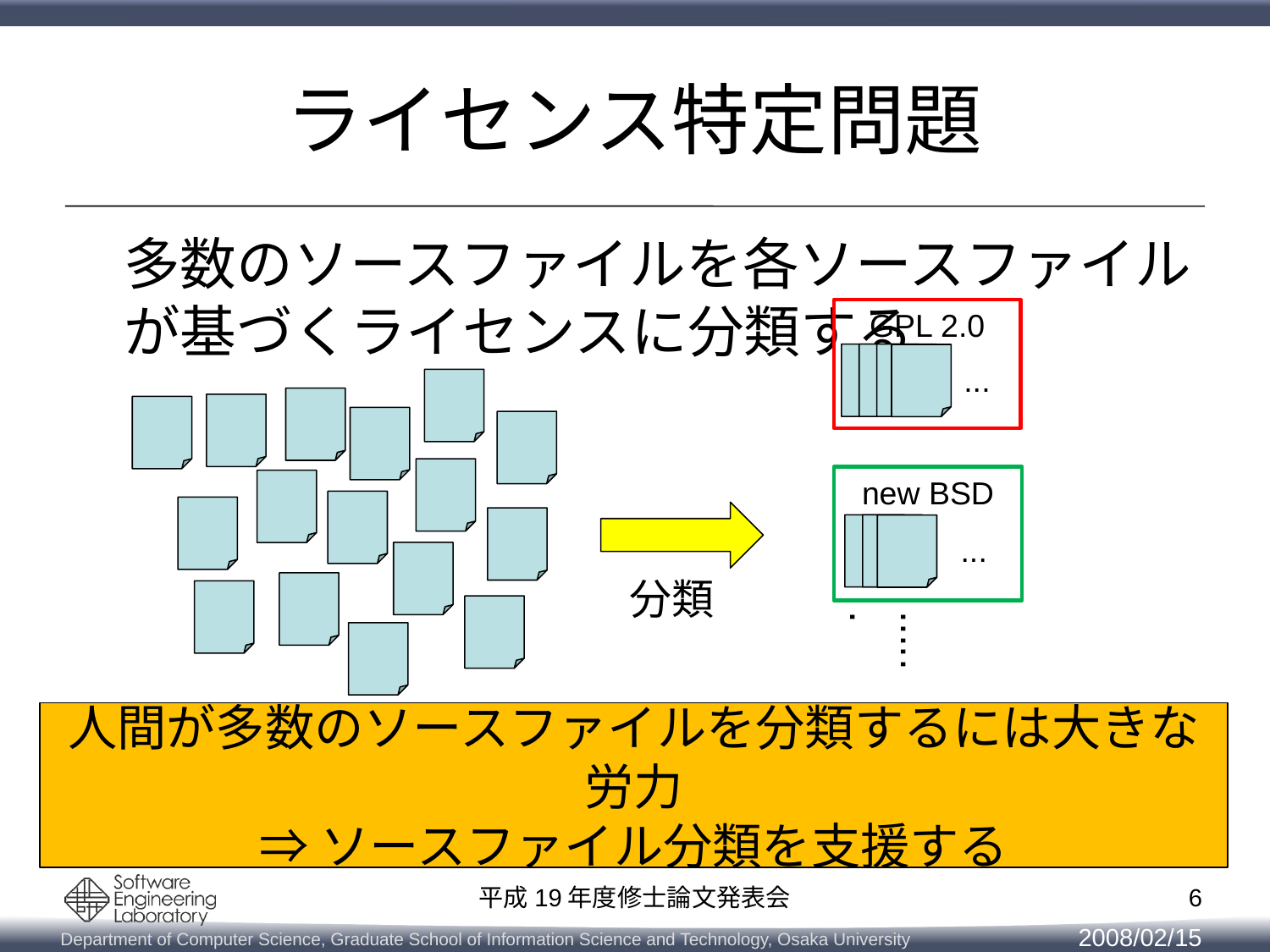

# ライセンス特定問題
	多数のソースファイルを各ソースファイルが基づくライセンスに分類する
GPL 2.0

...

new BSD

...

分類

......

人間が多数のソースファイルを分類するには大きな労力
⇒ソースファイル分類を支援する
6
平成19年度修士論文発表会
2008/02/15